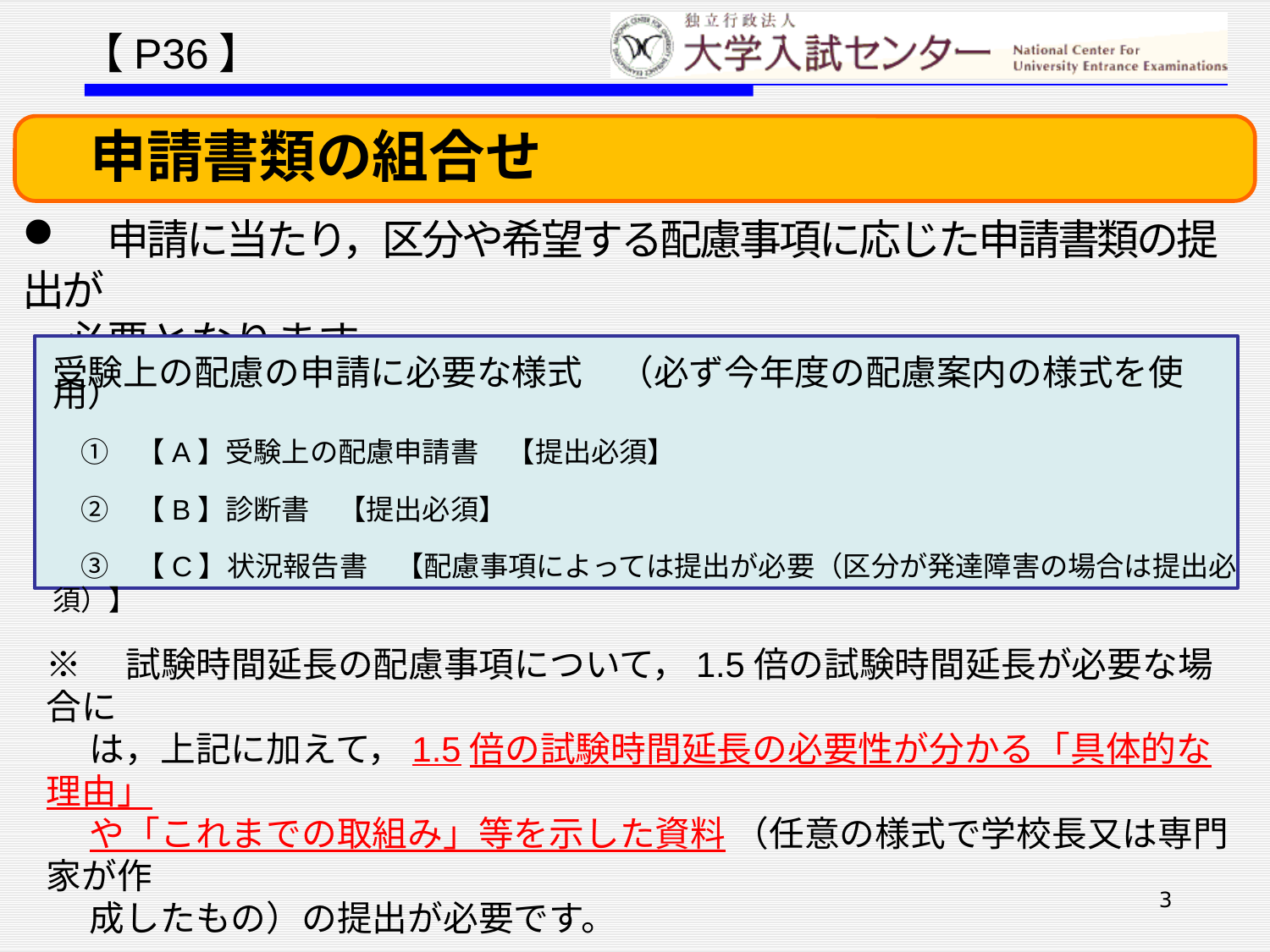

【P36】
　申請書類の組合せ
　申請に当たり，区分や希望する配慮事項に応じた申請書類の提出が
　必要となります。

受験上の配慮の申請に必要な様式　（必ず今年度の配慮案内の様式を使用）
　①　【A】受験上の配慮申請書　【提出必須】

　②　【B】診断書　【提出必須】

　③　【C】状況報告書　【配慮事項によっては提出が必要（区分が発達障害の場合は提出必須）】

※　試験時間延長の配慮事項について，1.5倍の試験時間延長が必要な場合に
　 は，上記に加えて，1.5倍の試験時間延長の必要性が分かる「具体的な理由」
　 や「これまでの取組み」等を示した資料 （任意の様式で学校長又は専門家が作
　 成したもの）の提出が必要です。

3